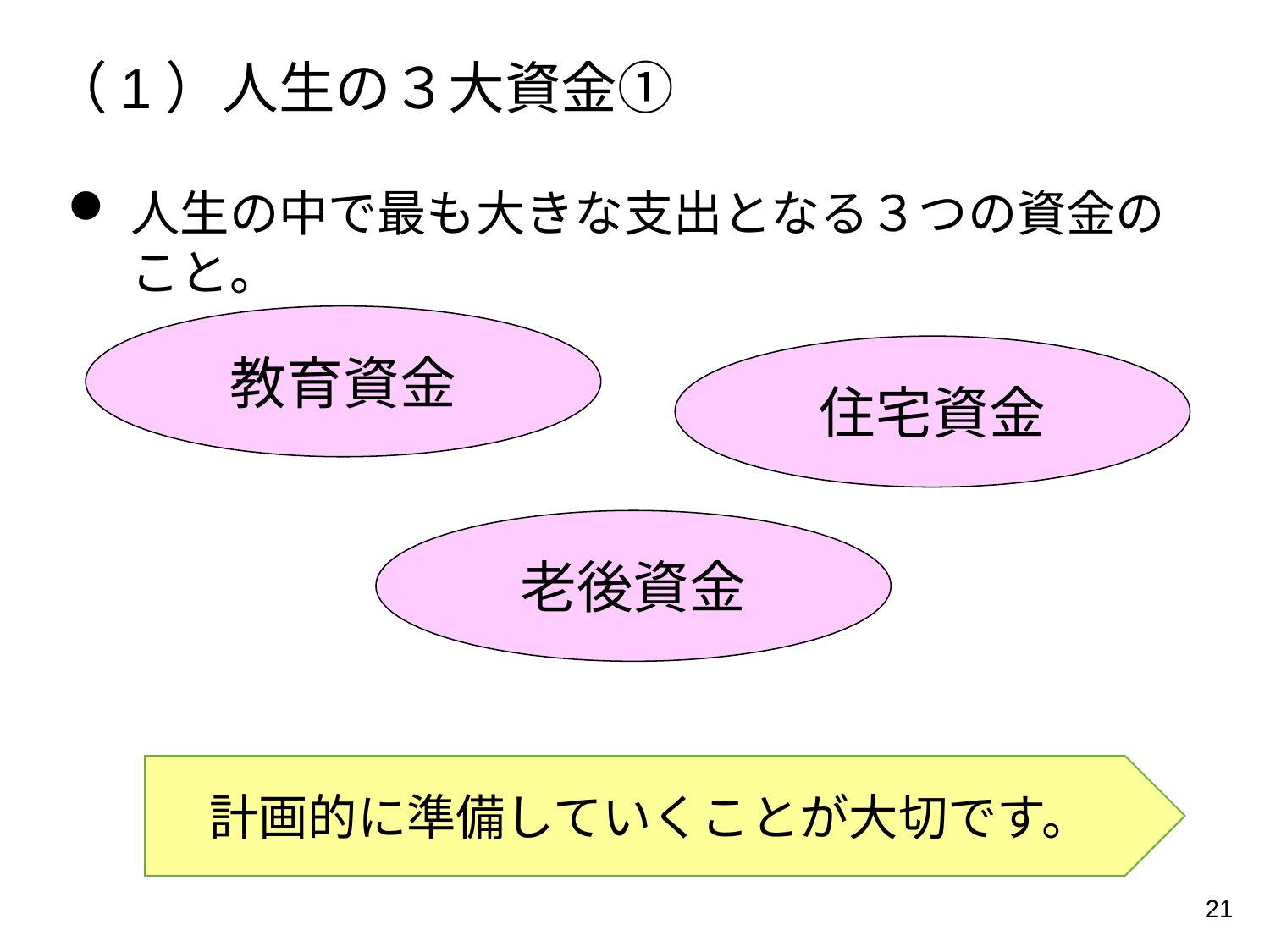

（1）人生の３大資金①
人生の中で最も大きな支出となる３つの資金のこと。
教育資金
住宅資金
老後資金
計画的に準備していくことが大切です。
21